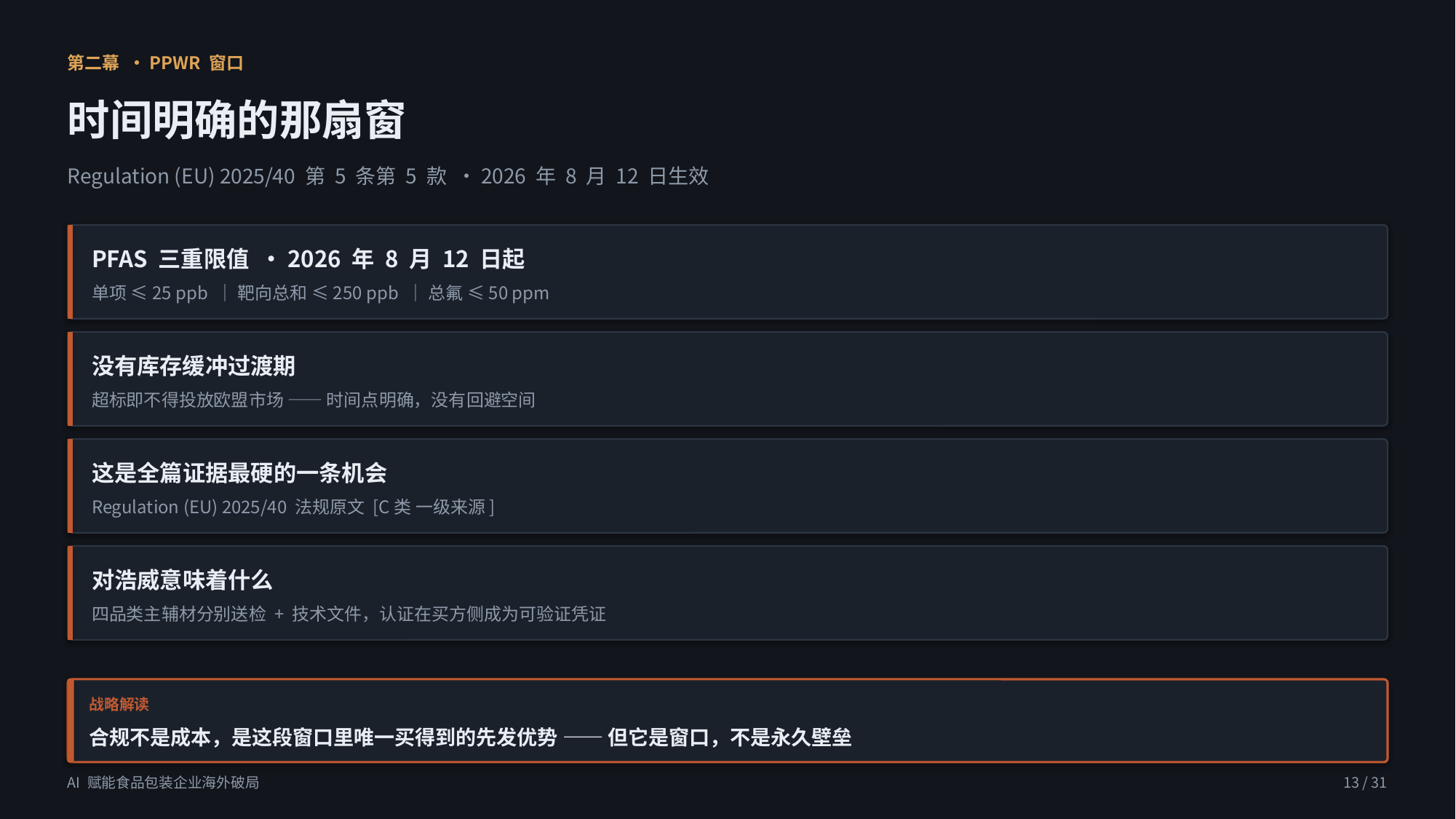

第二幕 · PPWR 窗口
时间明确的那扇窗
Regulation (EU) 2025/40 第 5 条第 5 款 · 2026 年 8 月 12 日生效

PFAS 三重限值 · 2026 年 8 月 12 日起
单项 ≤25 ppb ｜ 靶向总和 ≤250 ppb ｜ 总氟 ≤50 ppm

没有库存缓冲过渡期
超标即不得投放欧盟市场 —— 时间点明确，没有回避空间

这是全篇证据最硬的一条机会
Regulation (EU) 2025/40 法规原文 [C类 一级来源]

对浩威意味着什么
四品类主辅材分别送检 + 技术文件，认证在买方侧成为可验证凭证

战略解读
合规不是成本，是这段窗口里唯一买得到的先发优势 —— 但它是窗口，不是永久壁垒
AI 赋能食品包装企业海外破局
13 / 31